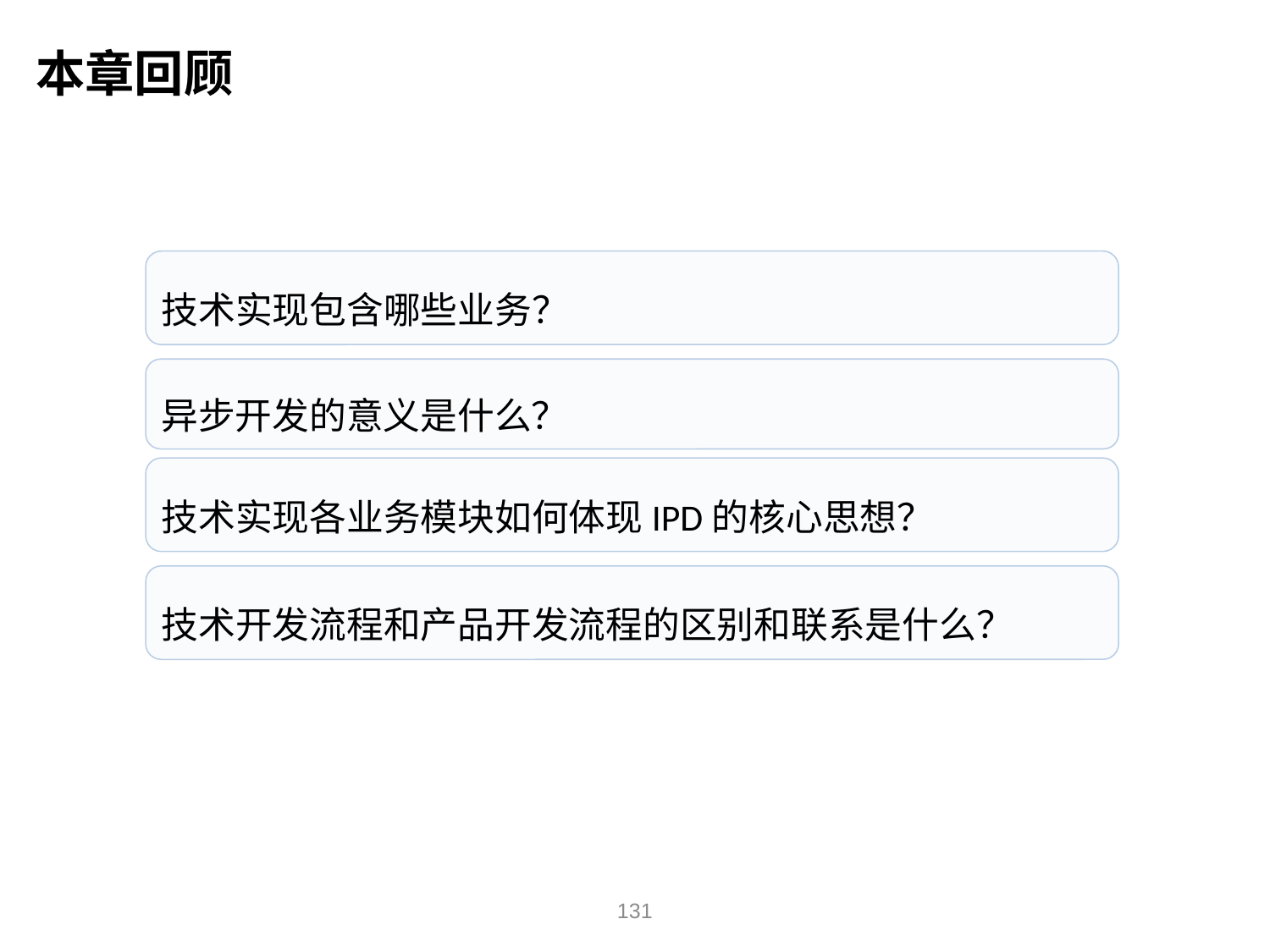

本章回顾
技术实现包含哪些业务？
异步开发的意义是什么？
技术实现各业务模块如何体现IPD的核心思想？
技术开发流程和产品开发流程的区别和联系是什么？
131